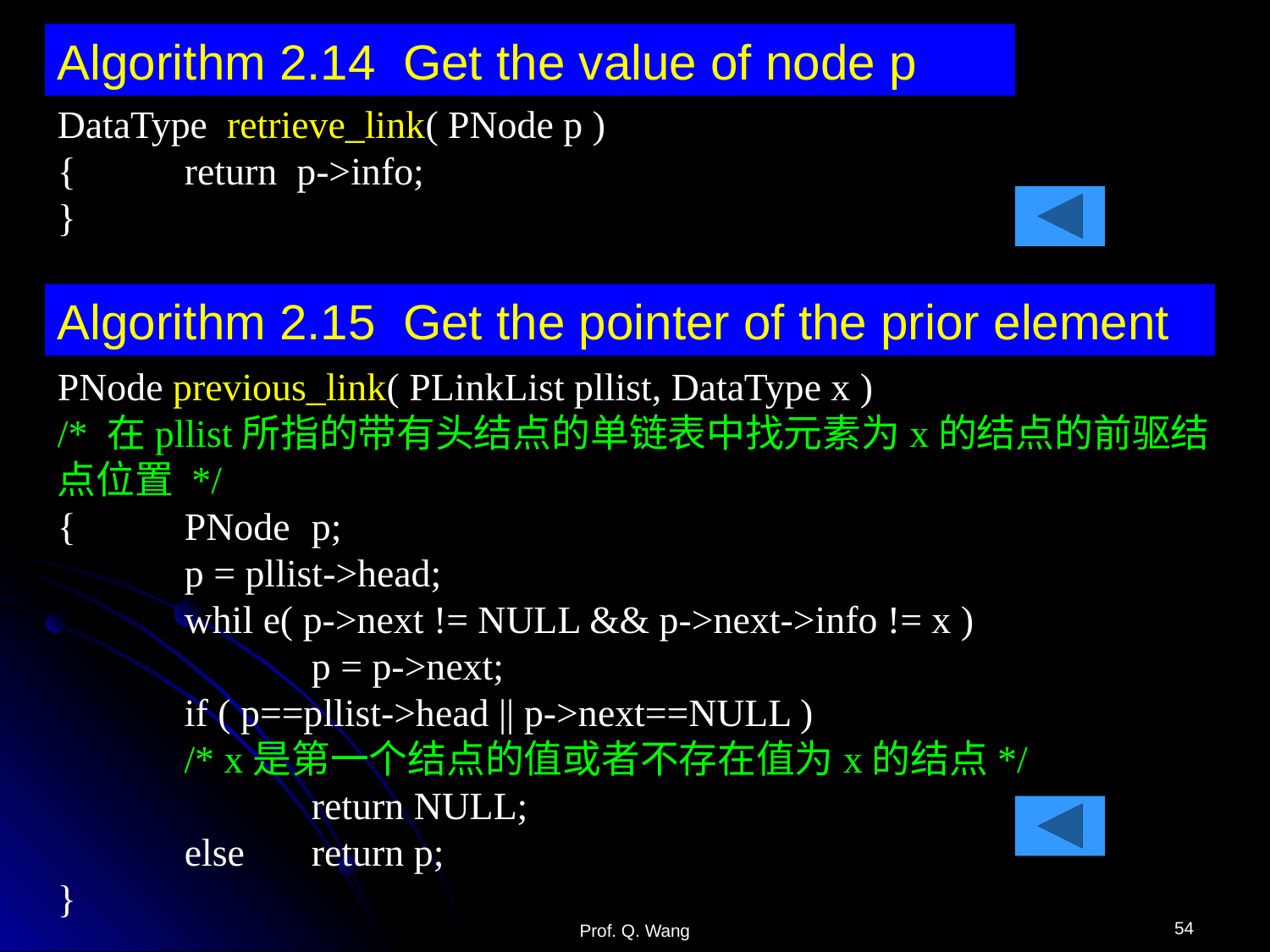

Algorithm 2.14  Get the value of node p
DataType  retrieve_link( PNode p )
{  	return  p->info;
}

Algorithm 2.15  Get the pointer of the prior element
PNode previous_link( PLinkList pllist, DataType x )
/* 在pllist所指的带有头结点的单链表中找元素为x的结点的前驱结点位置 */
{ 	PNode 	p;
       	p = pllist->head;
       	whil e( p->next != NULL && p->next->info != x )
       		p = p->next;
       	if ( p==pllist->head || p->next==NULL )
             /* x是第一个结点的值或者不存在值为x的结点*/
    		return NULL;
  	else  	return p;
}

54

Prof. Q. Wang